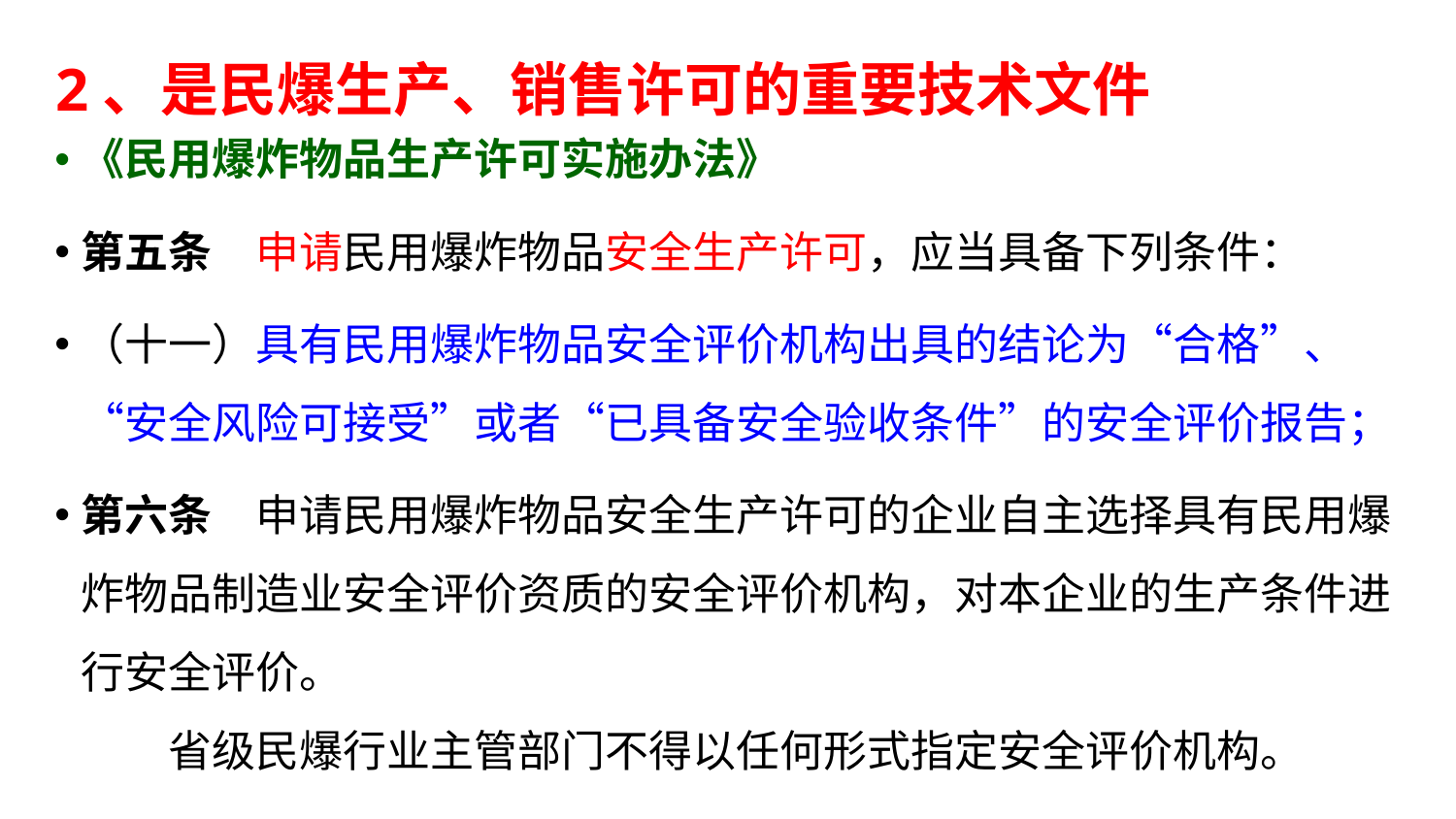

2、是民爆生产、销售许可的重要技术文件
《民用爆炸物品生产许可实施办法》
第五条　申请民用爆炸物品安全生产许可，应当具备下列条件：
（十一）具有民用爆炸物品安全评价机构出具的结论为“合格”、“安全风险可接受”或者“已具备安全验收条件”的安全评价报告；
第六条　申请民用爆炸物品安全生产许可的企业自主选择具有民用爆炸物品制造业安全评价资质的安全评价机构，对本企业的生产条件进行安全评价。
　　省级民爆行业主管部门不得以任何形式指定安全评价机构。